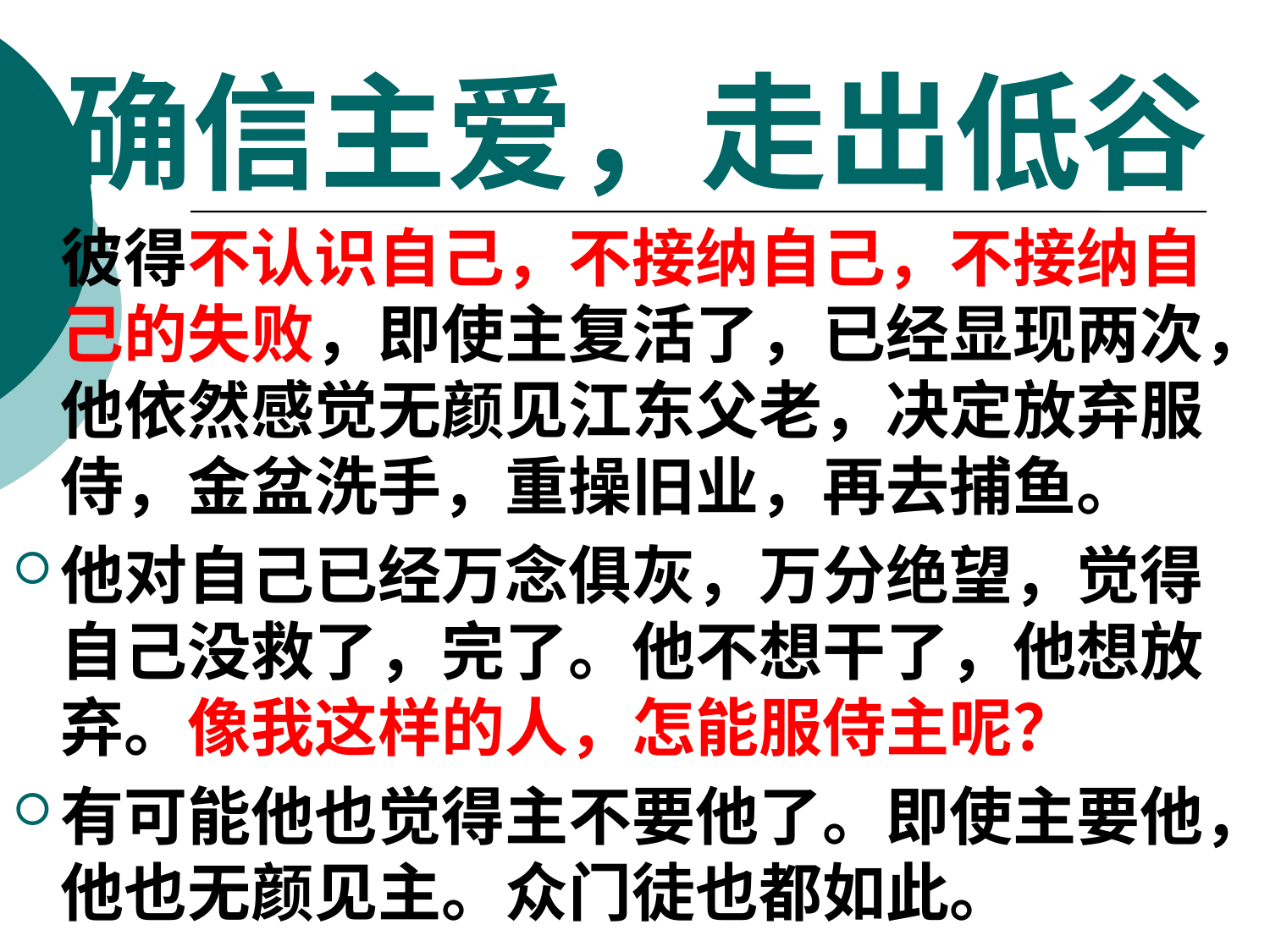

# 确信主爱，走出低谷
彼得不认识自己，不接纳自己，不接纳自己的失败，即使主复活了，已经显现两次，他依然感觉无颜见江东父老，决定放弃服侍，金盆洗手，重操旧业，再去捕鱼。
他对自己已经万念俱灰，万分绝望，觉得自己没救了，完了。他不想干了，他想放弃。像我这样的人，怎能服侍主呢？
有可能他也觉得主不要他了。即使主要他，他也无颜见主。众门徒也都如此。